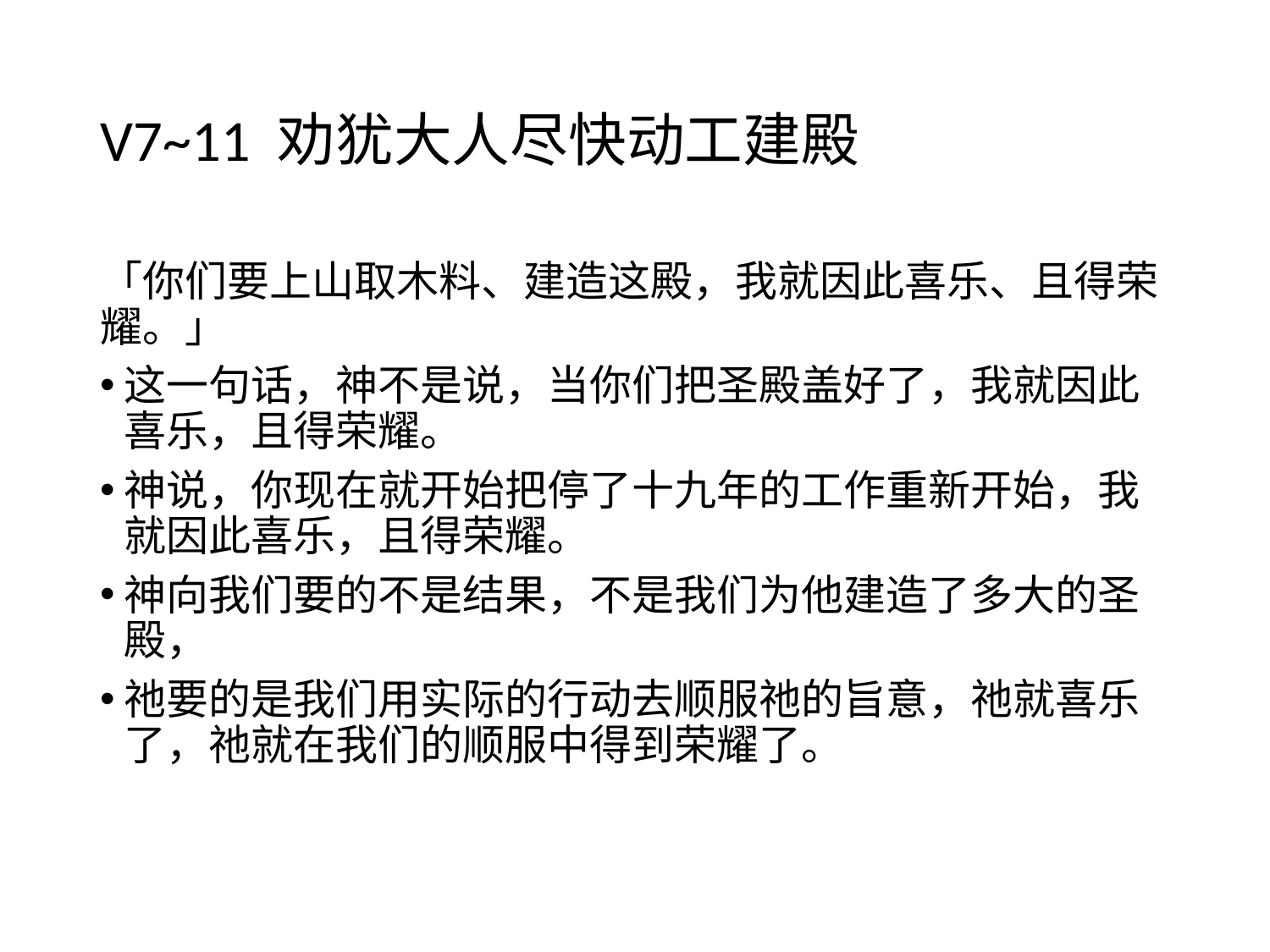

# V7~11 劝犹大人尽快动工建殿
「你们要上山取木料、建造这殿，我就因此喜乐、且得荣耀。」
这一句话，神不是说，当你们把圣殿盖好了，我就因此喜乐，且得荣耀。
神说，你现在就开始把停了十九年的工作重新开始，我就因此喜乐，且得荣耀。
神向我们要的不是结果，不是我们为他建造了多大的圣殿，
祂要的是我们用实际的行动去顺服祂的旨意，祂就喜乐了，祂就在我们的顺服中得到荣耀了。